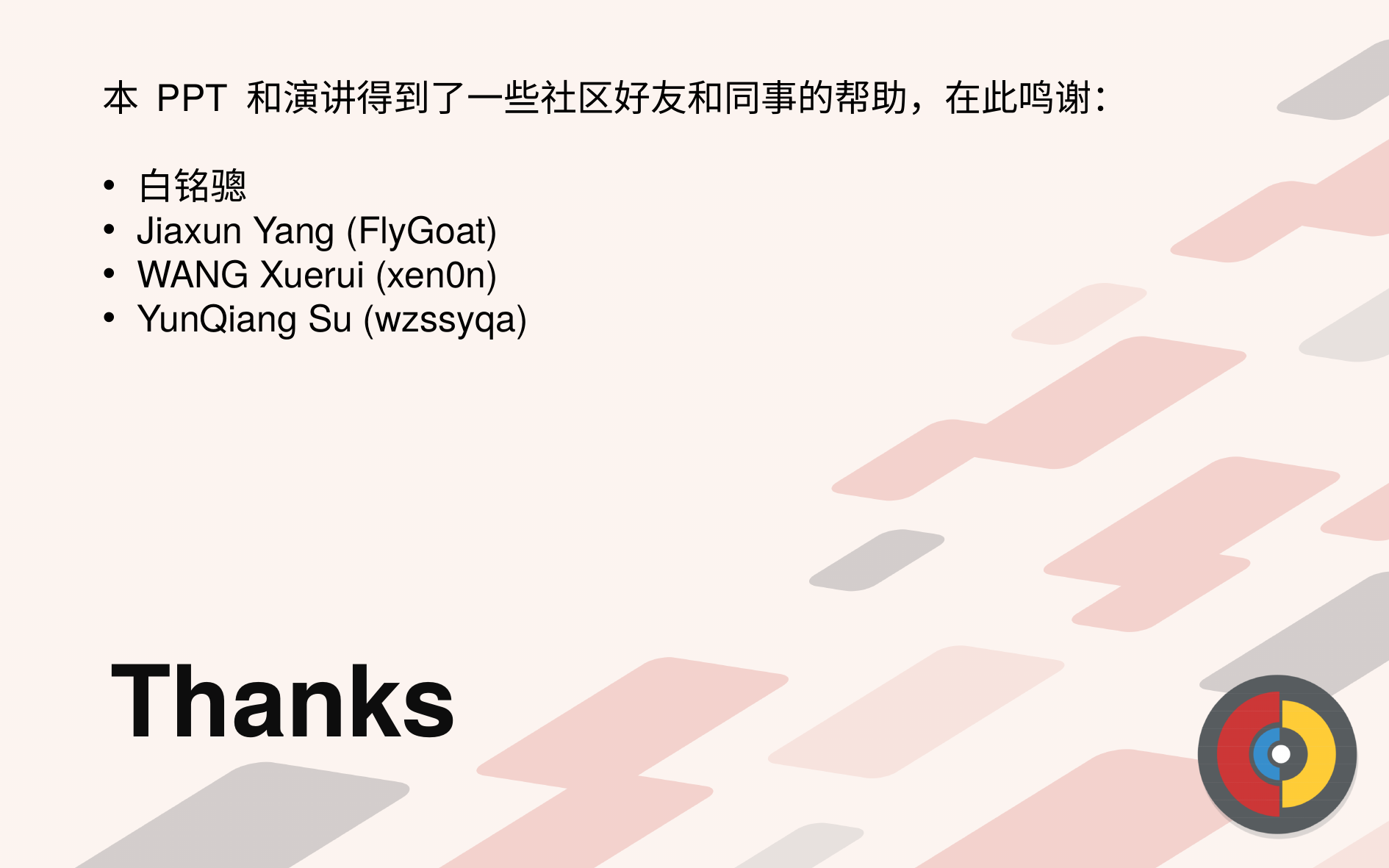

本 PPT 和演讲得到了一些社区好友和同事的帮助，在此鸣谢：

白铭骢
Jiaxun Yang (FlyGoat)
WANG Xuerui (xen0n)
YunQiang Su (wzssyqa)
Thanks